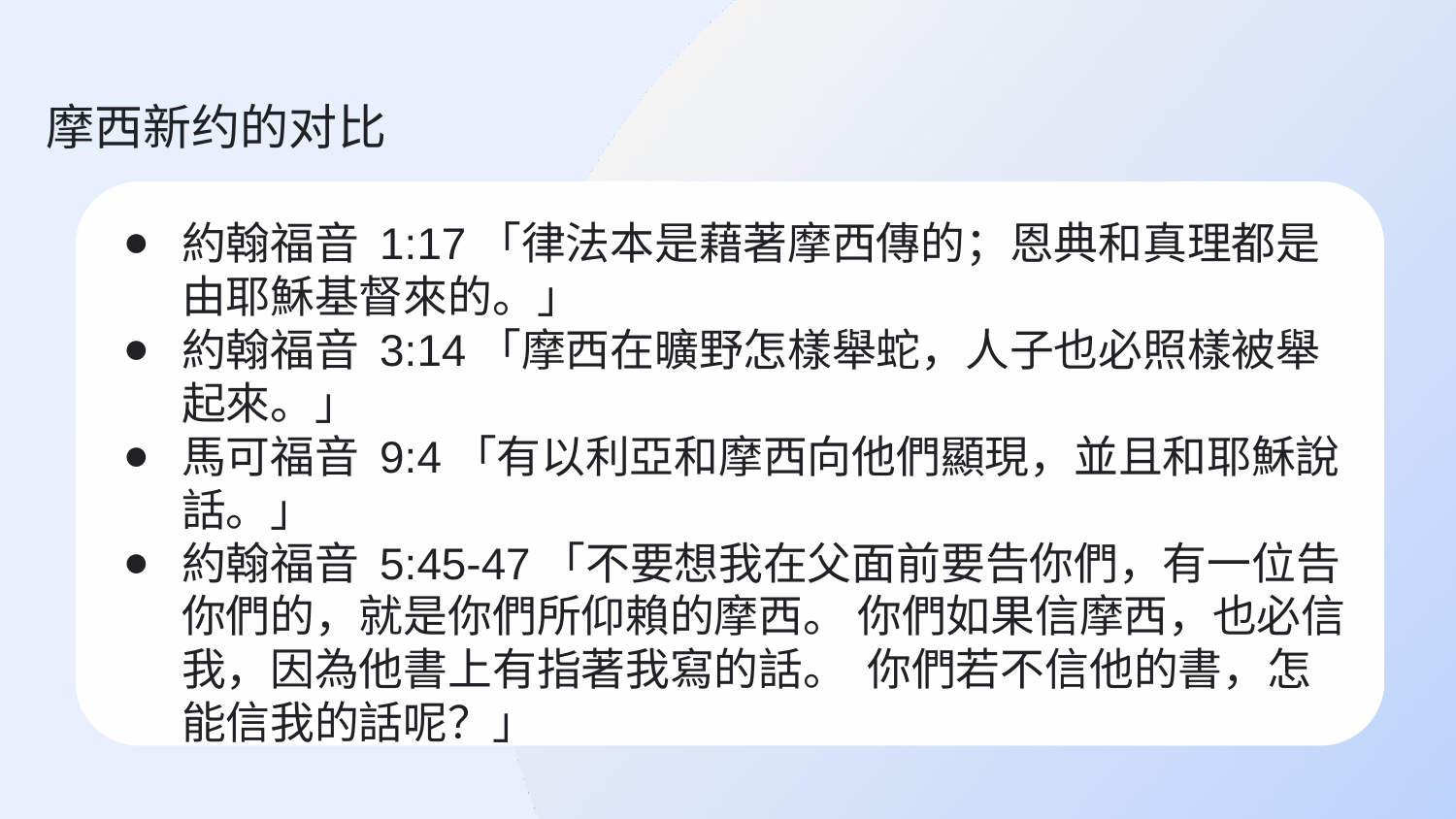

# 摩西新约的对比
約翰福音 1:17「律法本是藉著摩西傳的；恩典和真理都是由耶穌基督來的。」
約翰福音 3:14「摩西在曠野怎樣舉蛇，人子也必照樣被舉起來。」
馬可福音 9:4「有以利亞和摩西向他們顯現，並且和耶穌說話。」
約翰福音 5:45-47「不要想我在父面前要告你們，有一位告你們的，就是你們所仰賴的摩西。 你們如果信摩西，也必信我，因為他書上有指著我寫的話。  你們若不信他的書，怎能信我的話呢？」